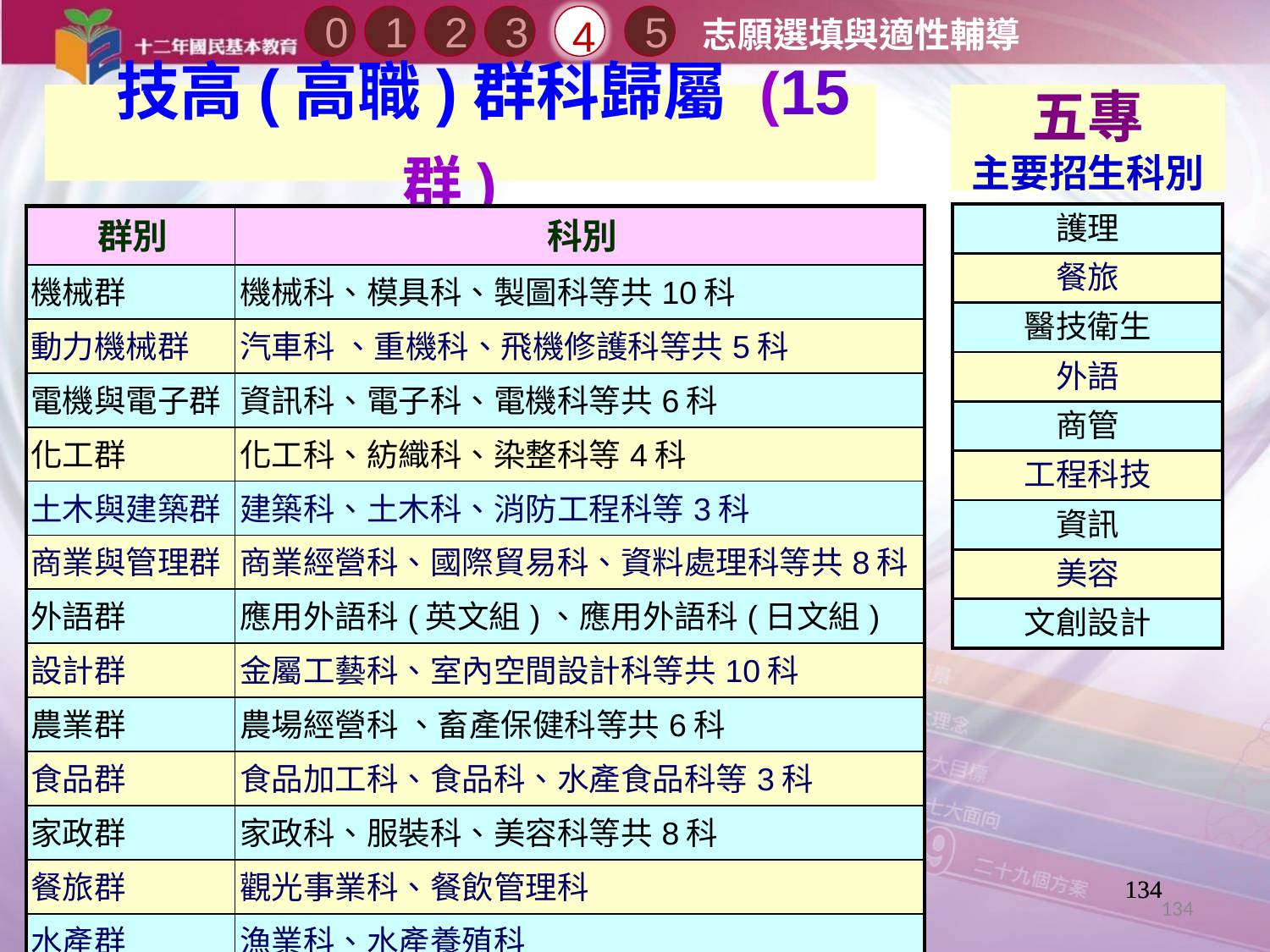

0
2
4
1
3
5
志願選填與適性輔導
# 技高(高職)群科歸屬 (15群)
五專
主要招生科別

| 護理 |
| --- |
| 餐旅 |
| 醫技衛生 |
| 外語 |
| 商管 |
| 工程科技 |
| 資訊 |
| 美容 |
| 文創設計 |
| 群別 | 科別 |
| --- | --- |
| 機械群 | 機械科、模具科、製圖科等共10科 |
| 動力機械群 | 汽車科 、重機科、飛機修護科等共5科 |
| 電機與電子群 | 資訊科、電子科、電機科等共6科 |
| 化工群 | 化工科、紡織科、染整科等4科 |
| 土木與建築群 | 建築科、土木科、消防工程科等3科 |
| 商業與管理群 | 商業經營科、國際貿易科、資料處理科等共8科 |
| 外語群 | 應用外語科(英文組)、應用外語科(日文組) |
| 設計群 | 金屬工藝科、室內空間設計科等共10科 |
| 農業群 | 農場經營科 、畜產保健科等共6科 |
| 食品群 | 食品加工科、食品科、水產食品科等3科 |
| 家政群 | 家政科、服裝科、美容科等共8科 |
| 餐旅群 | 觀光事業科、餐飲管理科 |
| 水產群 | 漁業科、水產養殖科 |
| 海事群 | 航海科、輪機科 |
| 藝術群 | 音樂科、舞蹈科、美術科等共11科 |

134
134
134